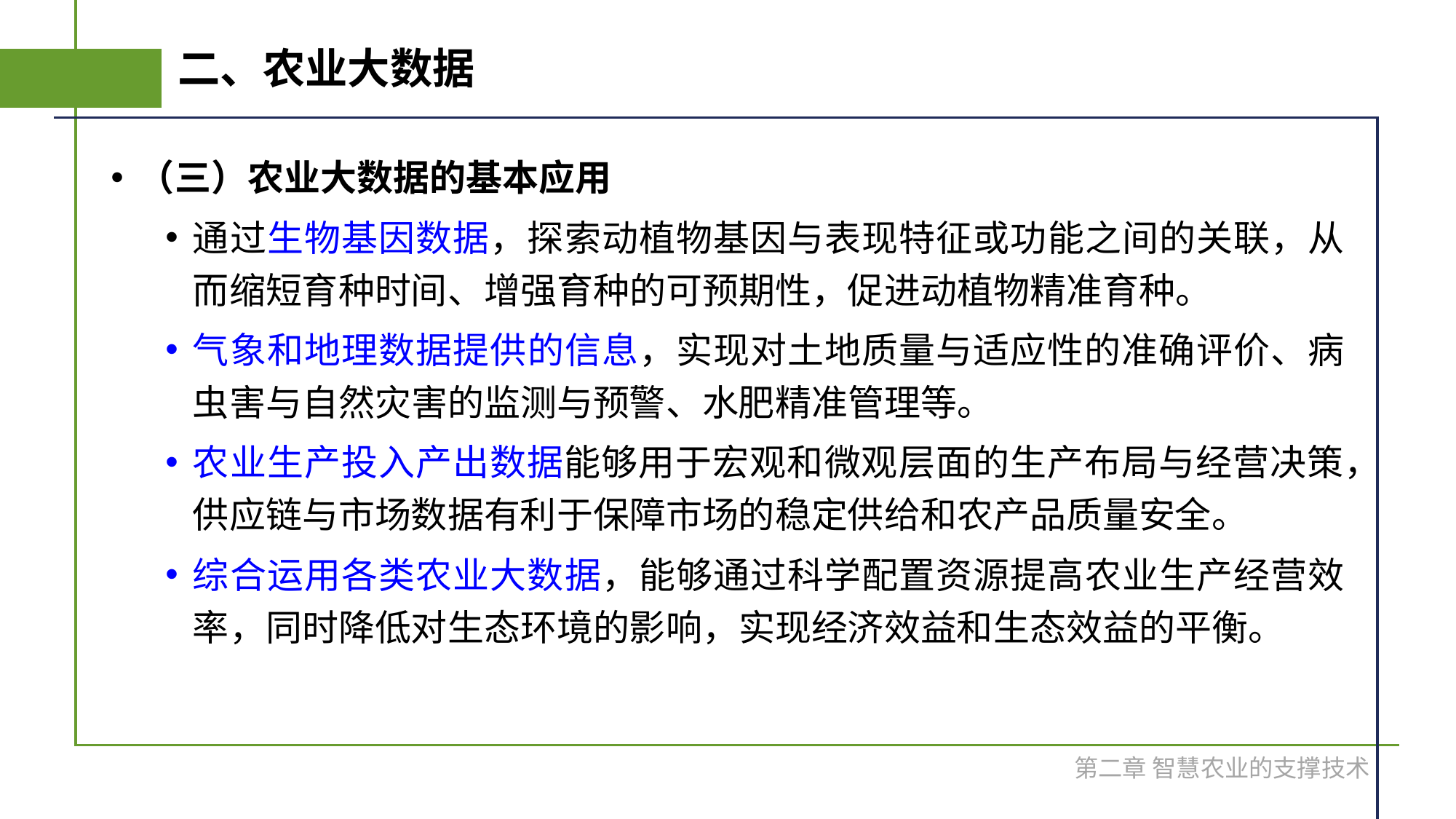

# 二、农业大数据
（三）农业大数据的基本应用
通过生物基因数据，探索动植物基因与表现特征或功能之间的关联，从而缩短育种时间、增强育种的可预期性，促进动植物精准育种。
气象和地理数据提供的信息，实现对土地质量与适应性的准确评价、病虫害与自然灾害的监测与预警、水肥精准管理等。
农业生产投入产出数据能够用于宏观和微观层面的生产布局与经营决策，供应链与市场数据有利于保障市场的稳定供给和农产品质量安全。
综合运用各类农业大数据，能够通过科学配置资源提高农业生产经营效率，同时降低对生态环境的影响，实现经济效益和生态效益的平衡。
第二章 智慧农业的支撑技术